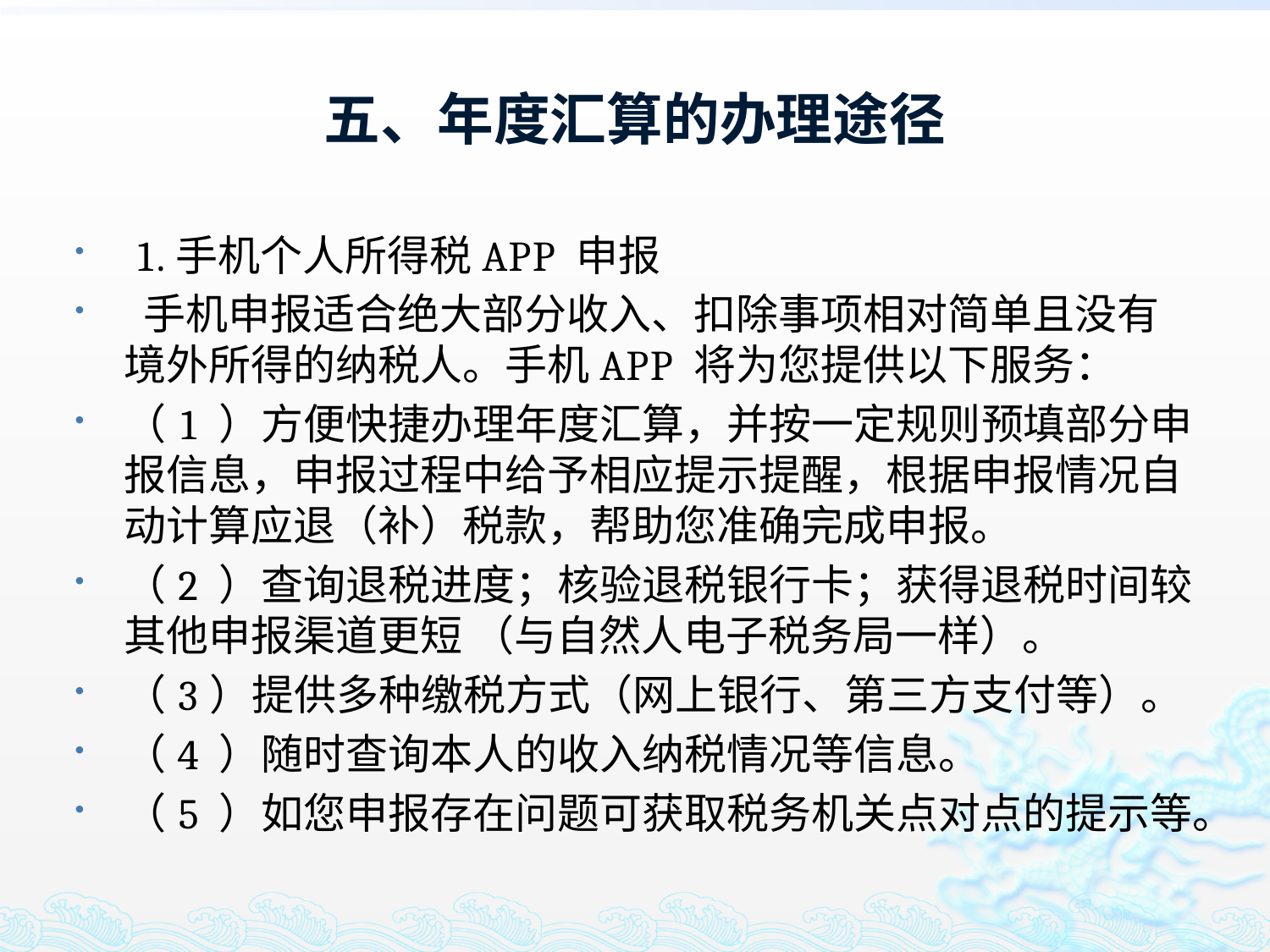

# 五、年度汇算的办理途径
 1.手机个人所得税APP 申报
 手机申报适合绝大部分收入、扣除事项相对简单且没有境外所得的纳税人。手机APP 将为您提供以下服务：
（1 ）方便快捷办理年度汇算，并按一定规则预填部分申报信息，申报过程中给予相应提示提醒，根据申报情况自动计算应退（补）税款，帮助您准确完成申报。
（2 ）查询退税进度；核验退税银行卡；获得退税时间较其他申报渠道更短 （与自然人电子税务局一样）。
（3）提供多种缴税方式（网上银行、第三方支付等）。
（4 ）随时查询本人的收入纳税情况等信息。
（5 ）如您申报存在问题可获取税务机关点对点的提示等。